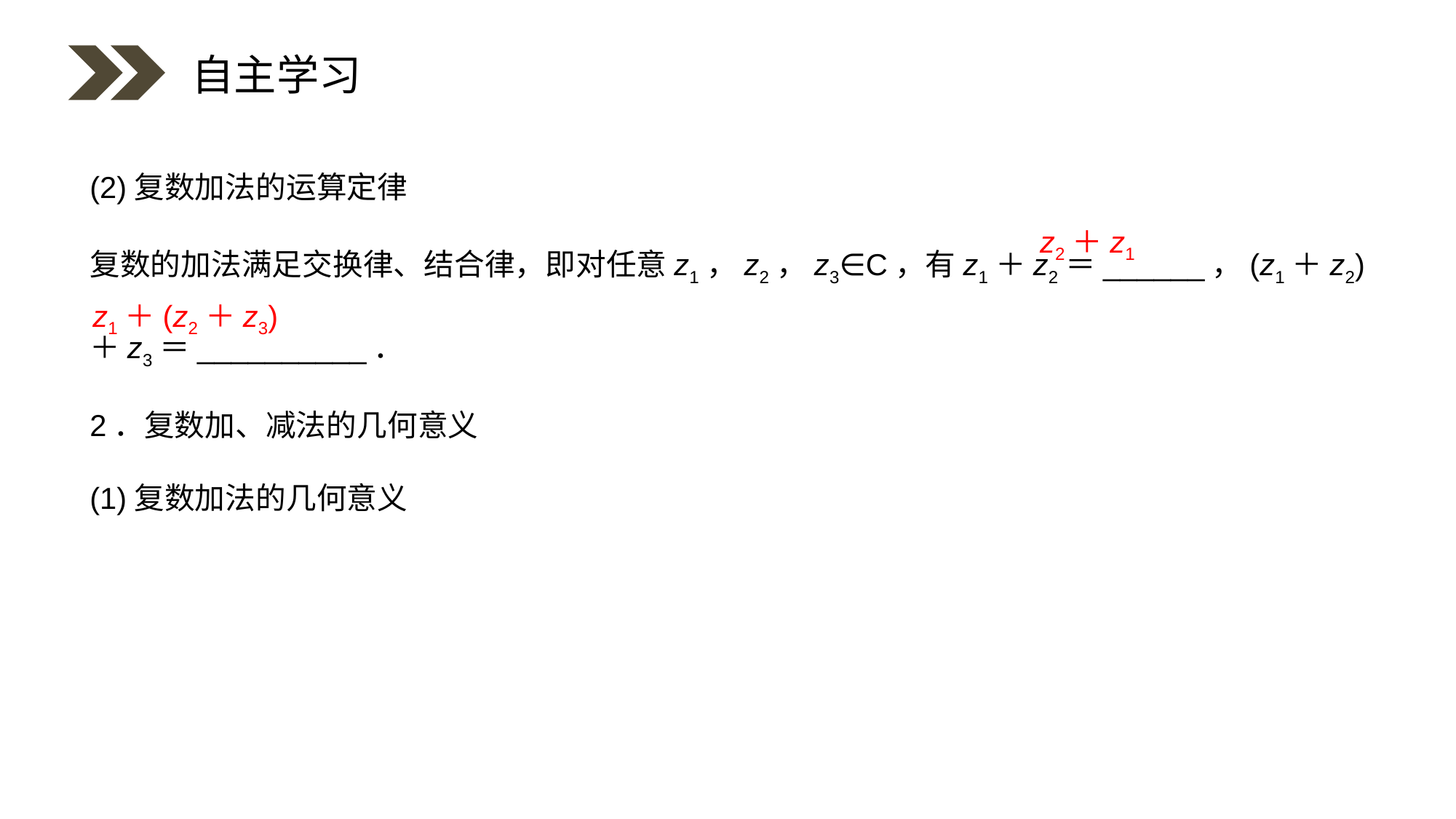

自主学习
(2)复数加法的运算定律
复数的加法满足交换律、结合律，即对任意z1，z2，z3∈C，有z1＋z2＝______，(z1＋z2)＋z3＝__________．
2．复数加、减法的几何意义
(1)复数加法的几何意义
z2＋z1
z1＋(z2＋z3)